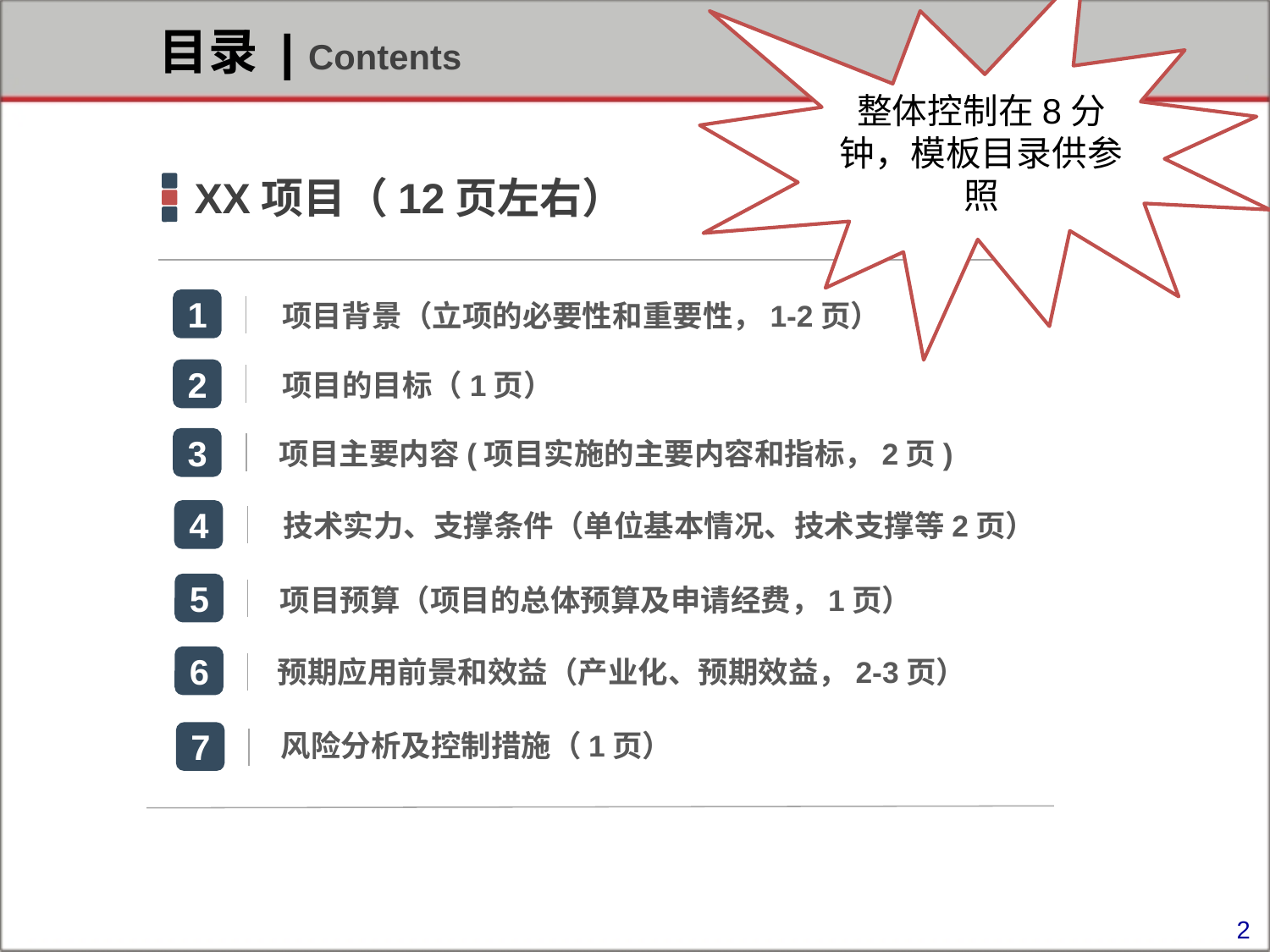

目录 | Contents
整体控制在8分钟，模板目录供参照
XX项目（12页左右）

1
项目背景（立项的必要性和重要性，1-2页）
2
项目的目标（1页）
3
项目主要内容(项目实施的主要内容和指标，2页)
4
技术实力、支撑条件（单位基本情况、技术支撑等2页）
5
项目预算（项目的总体预算及申请经费，1页）
6
预期应用前景和效益（产业化、预期效益，2-3页）
风险分析及控制措施（1页）
7